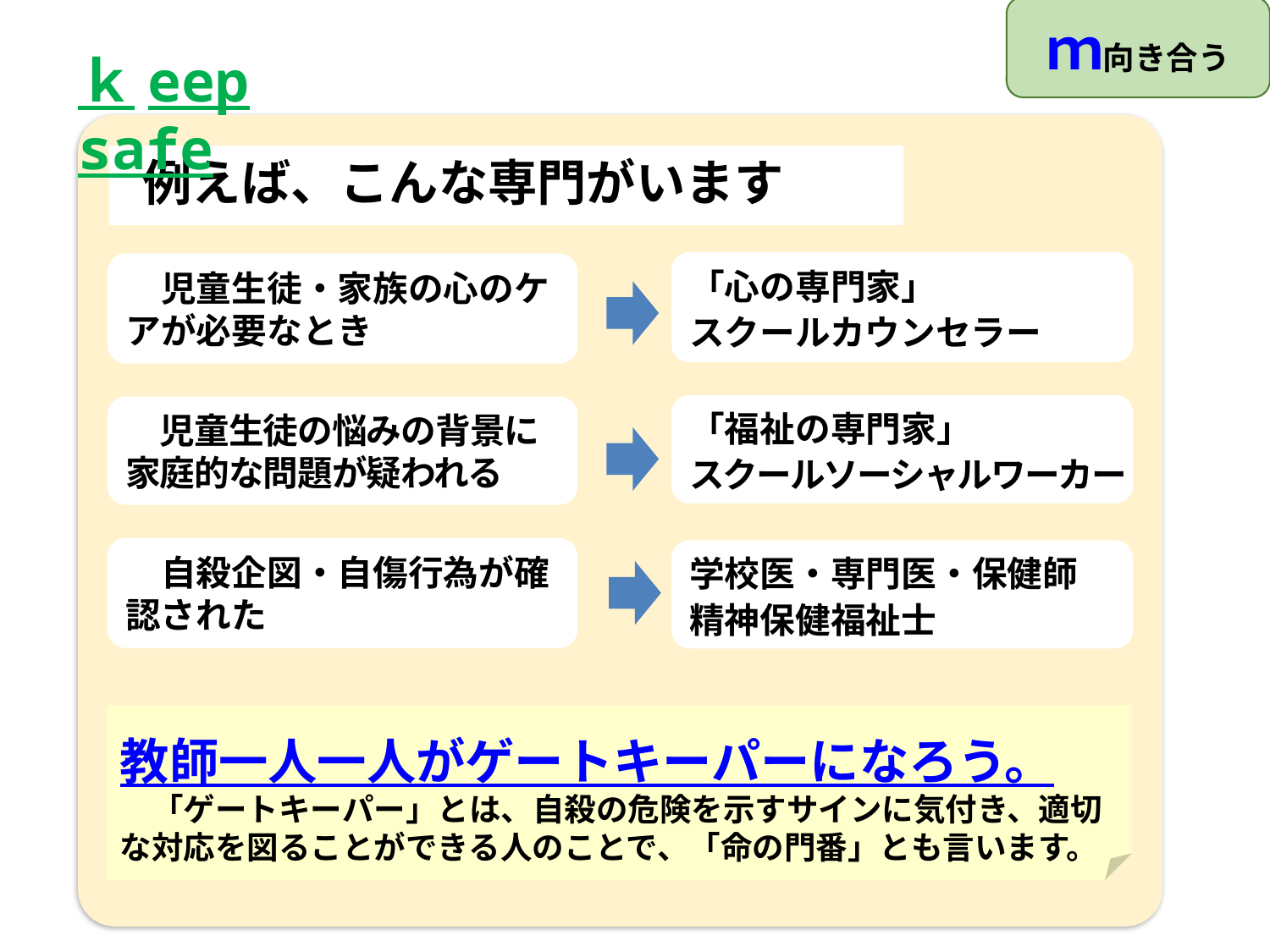

ｍ向き合う
ｋeep safe

# 例えば、こんな専門がいます

「心の専門家」

スクールカウンセラー
　児童生徒・家族の心のケアが必要なとき

「福祉の専門家」

スクールソーシャルワーカー
　児童生徒の悩みの背景に
家庭的な問題が疑われる

　自殺企図・自傷行為が確認された

学校医・専門医・保健師

精神保健福祉士

教師一人一人がゲートキーパーになろう。
　「ゲートキーパー」とは、自殺の危険を示すサインに気付き、適切な対応を図ることができる人のことで、「命の門番」とも言います。